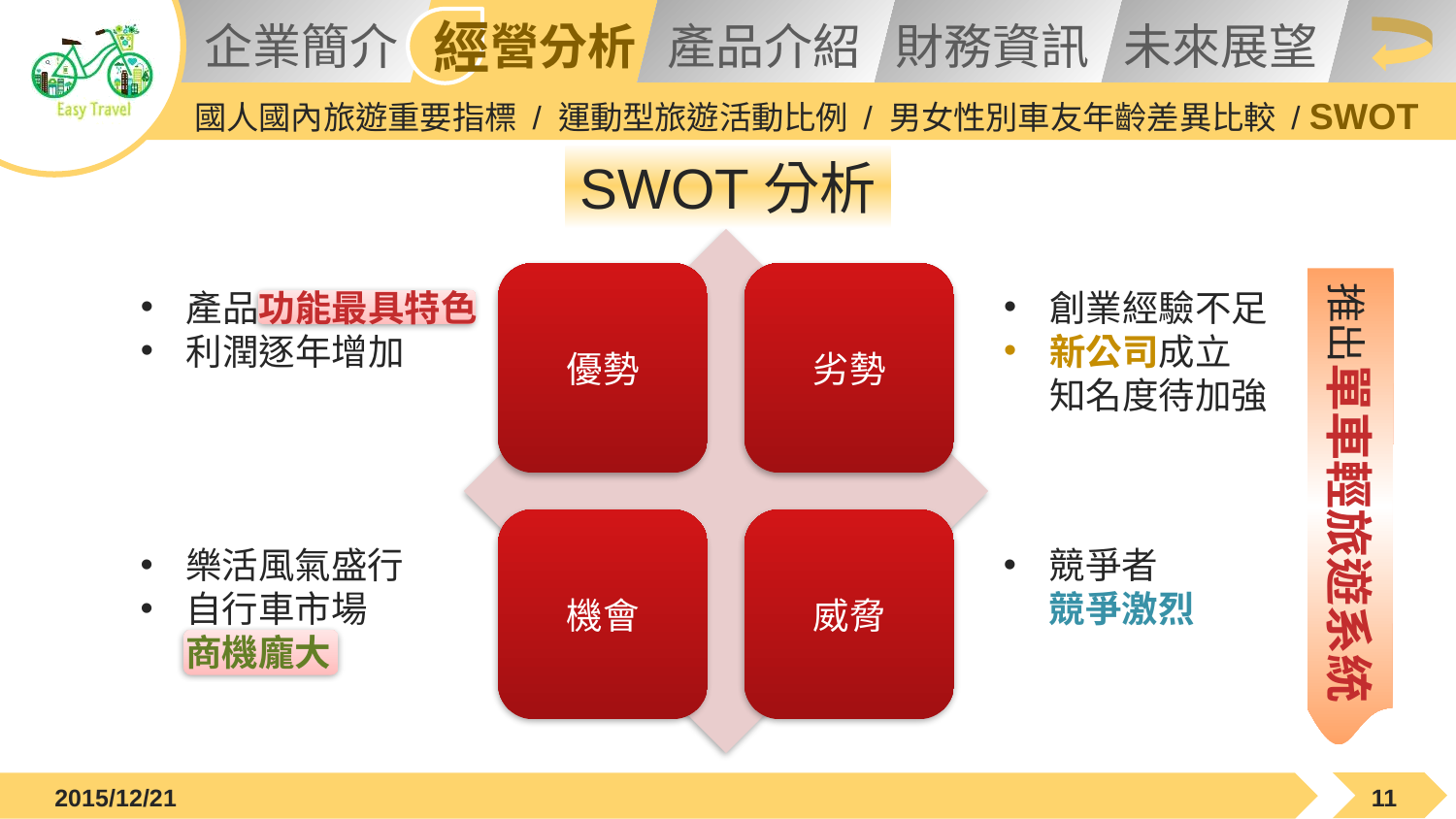

國人國內旅遊重要指標 / 運動型旅遊活動比例 / 男女性別車友年齡差異比較 / SWOT
SWOT分析
優勢
劣勢
機會
威脅
推出單車輕旅遊系統
產品功能最具特色
利潤逐年增加
創業經驗不足
新公司成立
知名度待加強

樂活風氣盛行
自行車市場
商機龐大
競爭者
競爭激烈

2015/12/21
11